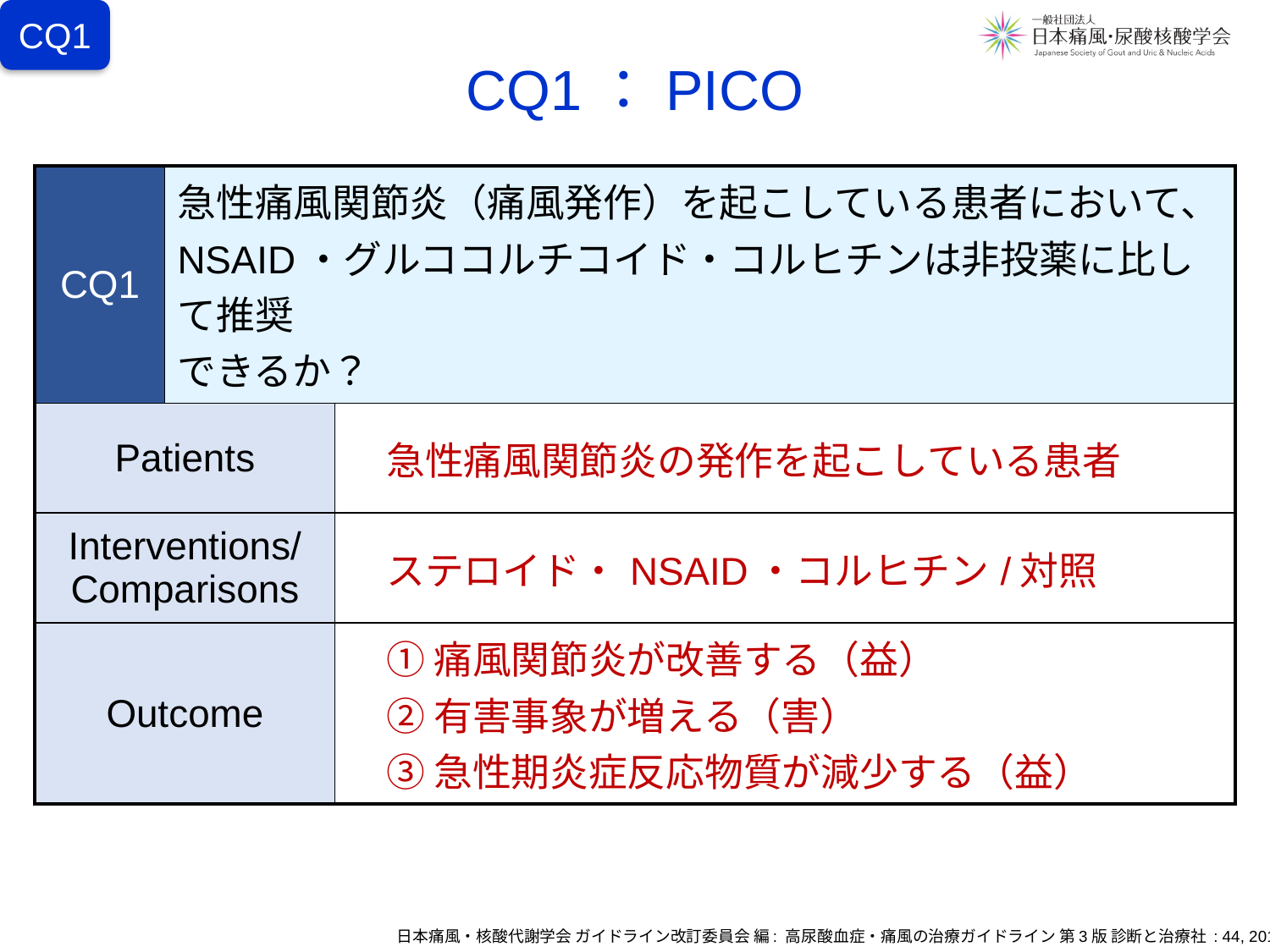

CQ1
# CQ1：PICO
| CQ1 | 急性痛風関節炎（痛風発作）を起こしている患者において、 NSAID・グルココルチコイド・コルヒチンは非投薬に比して推奨 できるか？ |  |
| --- | --- | --- |
| Patients |  | 急性痛風関節炎の発作を起こしている患者 |
| Interventions/ Comparisons |  | ステロイド・NSAID・コルヒチン/対照 |
| Outcome |  | ① 痛風関節炎が改善する（益） 　② 有害事象が増える（害） 　③ 急性期炎症反応物質が減少する（益） |
日本痛風・核酸代謝学会 ガイドライン改訂委員会 編: 高尿酸血症・痛風の治療ガイドライン 第3版 診断と治療社 : 44, 2018